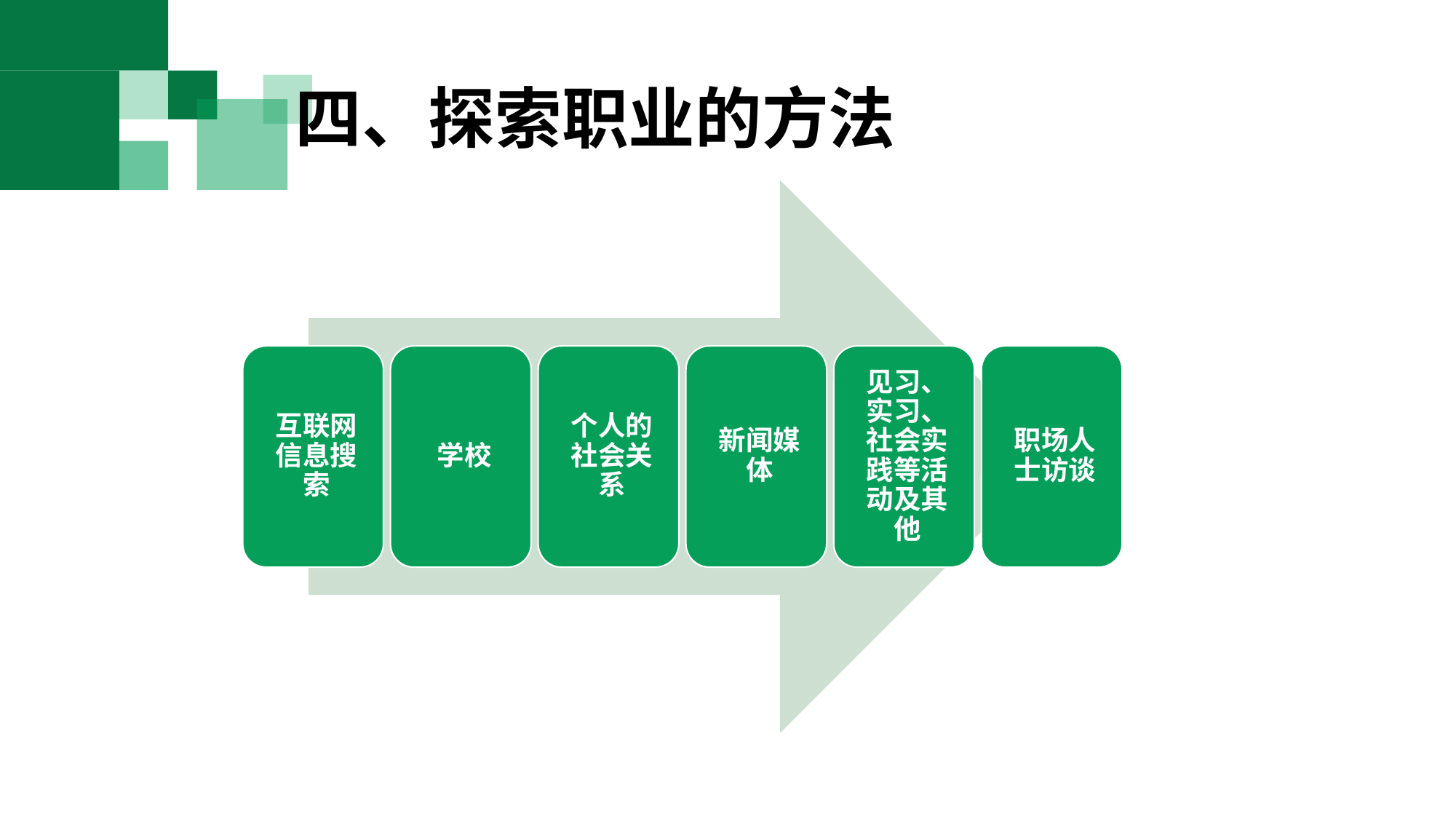

四、探索职业的方法
互联网信息搜索
学校
个人的社会关系
新闻媒体
见习、实习、社会实践等活动及其他
职场人士访谈